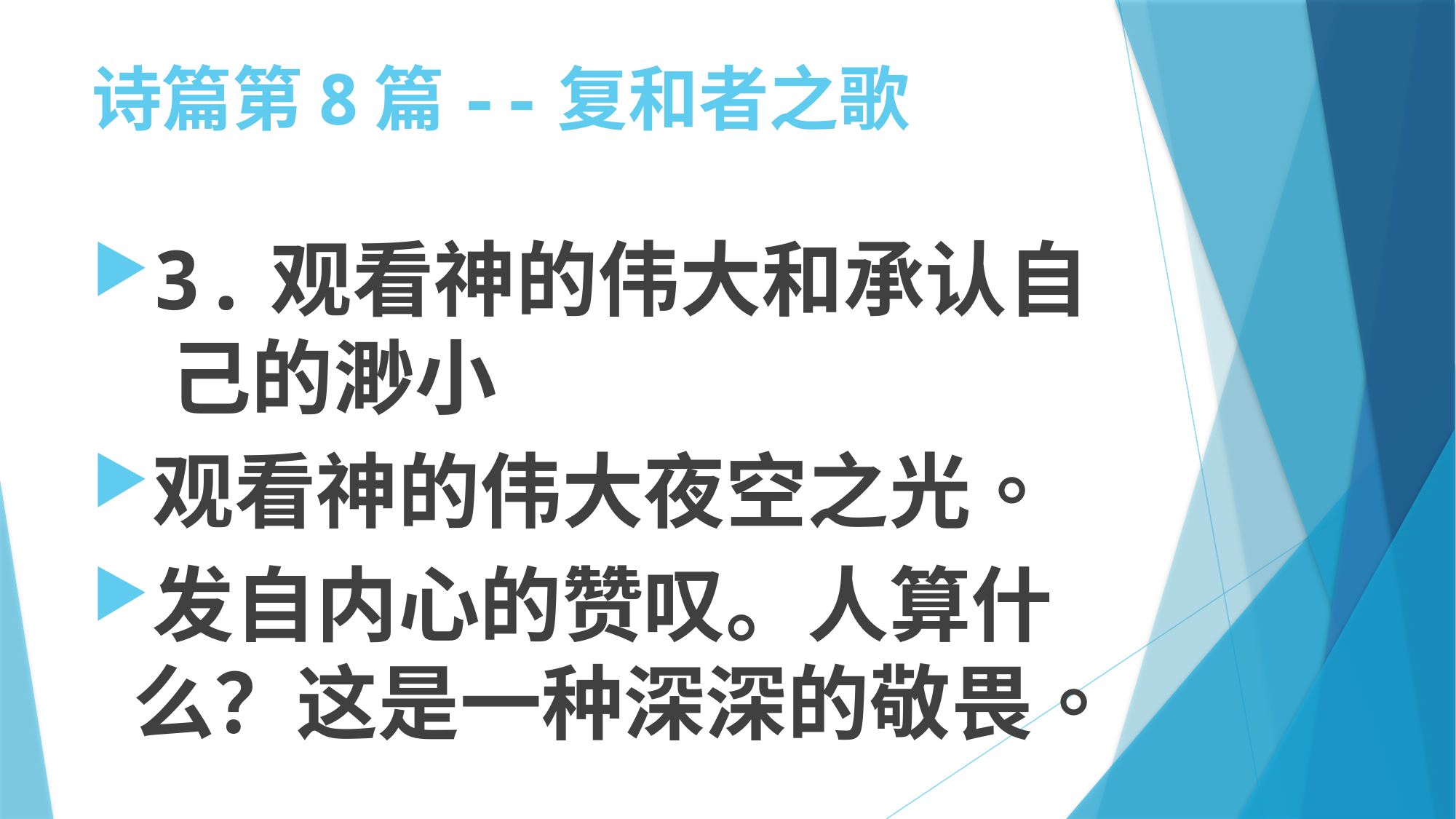

# 诗篇第8篇--复和者之歌
3.观看神的伟大和承认自
  己的渺小
观看神的伟大夜空之光。
发自内心的赞叹。人算什么？这是一种深深的敬畏。